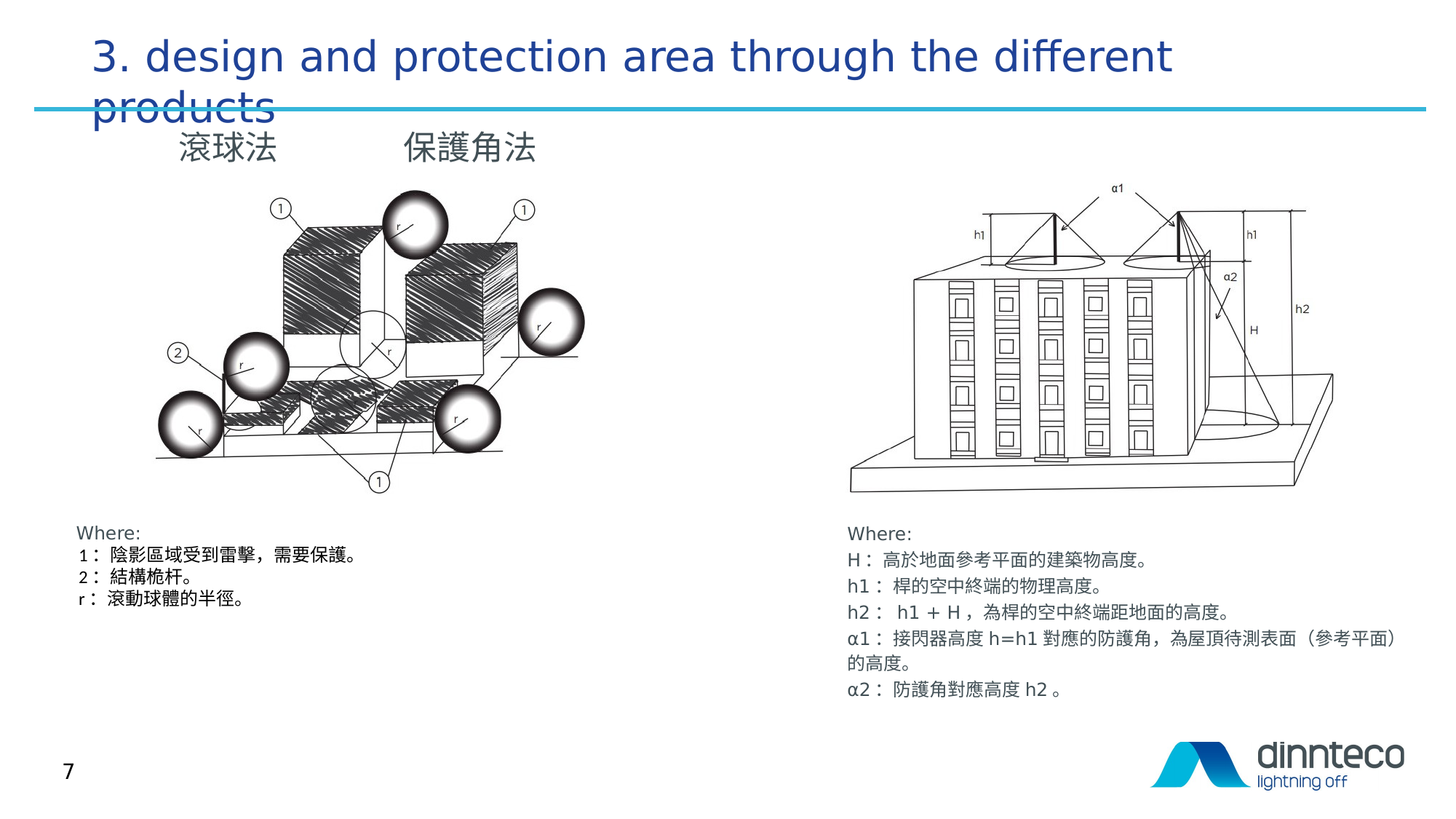

# 3. design and protection area through the different products

滾球法	           保護角法

Where:
 1：陰影區域受到雷擊，需要保護。
 2：結構桅杆。
 r：滾動球體的半徑。
Where:
H：高於地面參考平面的建築物高度。
h1：桿的空中終端的物理高度。
h2：h1 + H，為桿的空中終端距地面的高度。
α1：接閃器高度h=h1對應的防護角，為屋頂待測表面（參考平面）的高度。
α2：防護角對應高度h2。

7